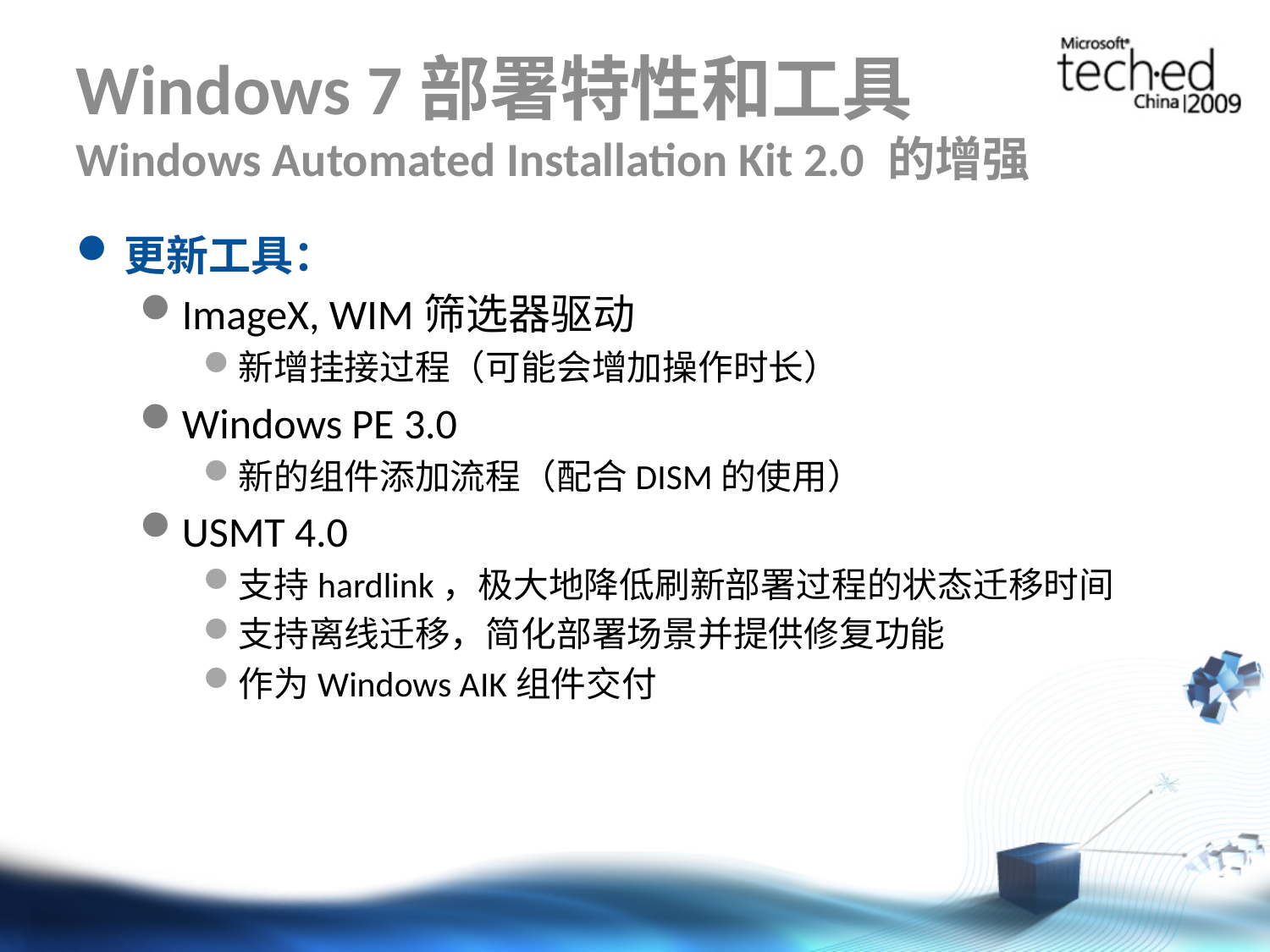

# Windows 7部署特性和工具 Windows Automated Installation Kit 2.0 的增强
更新工具：
ImageX, WIM筛选器驱动
新增挂接过程（可能会增加操作时长）
Windows PE 3.0
新的组件添加流程（配合DISM的使用）
USMT 4.0
支持hardlink，极大地降低刷新部署过程的状态迁移时间
支持离线迁移，简化部署场景并提供修复功能
作为Windows AIK组件交付